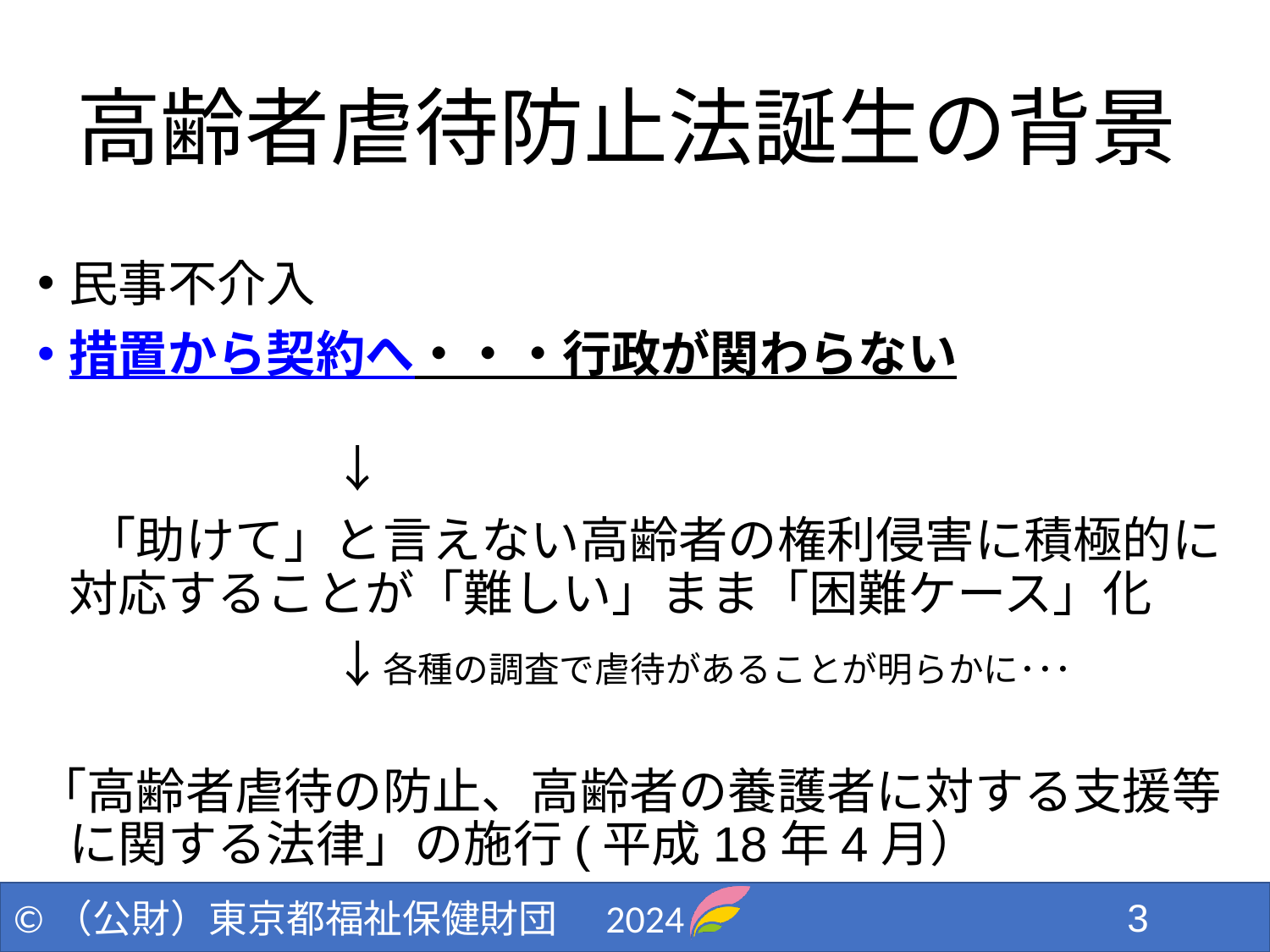

# 高齢者虐待防止法誕生の背景
民事不介入
措置から契約へ・・・行政が関わらない

　　　　　　↓
　「助けて」と言えない高齢者の権利侵害に積極的に対応することが「難しい」まま「困難ケース」化
　　　　　　↓各種の調査で虐待があることが明らかに･･･

「高齢者虐待の防止、高齢者の養護者に対する支援等に関する法律」の施行(平成18年4月）